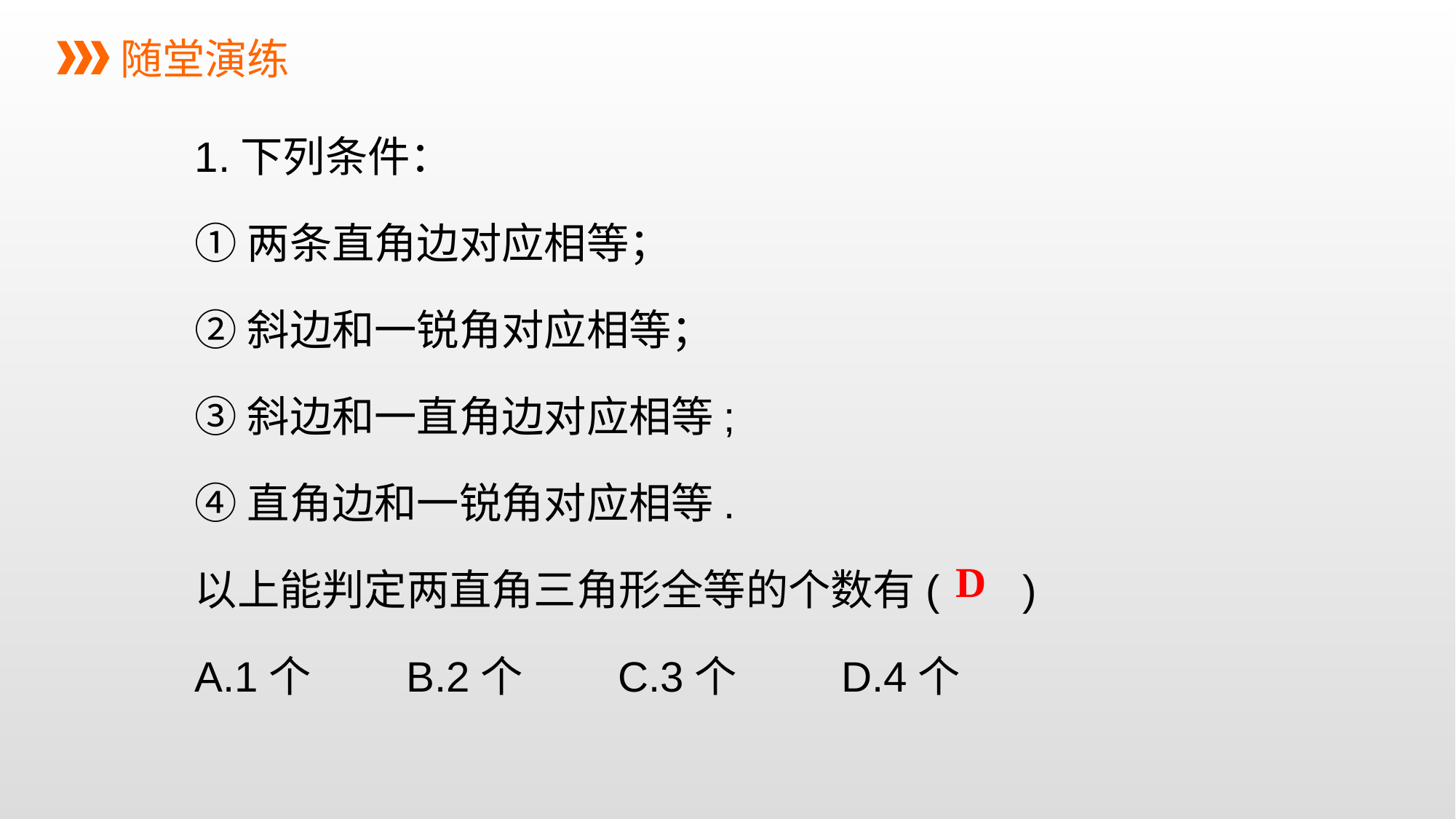

随堂演练

1.下列条件：
①两条直角边对应相等；
②斜边和一锐角对应相等；
③斜边和一直角边对应相等;
④直角边和一锐角对应相等.
以上能判定两直角三角形全等的个数有(       )
A.1个         B.2个         C.3个          D.4个
D